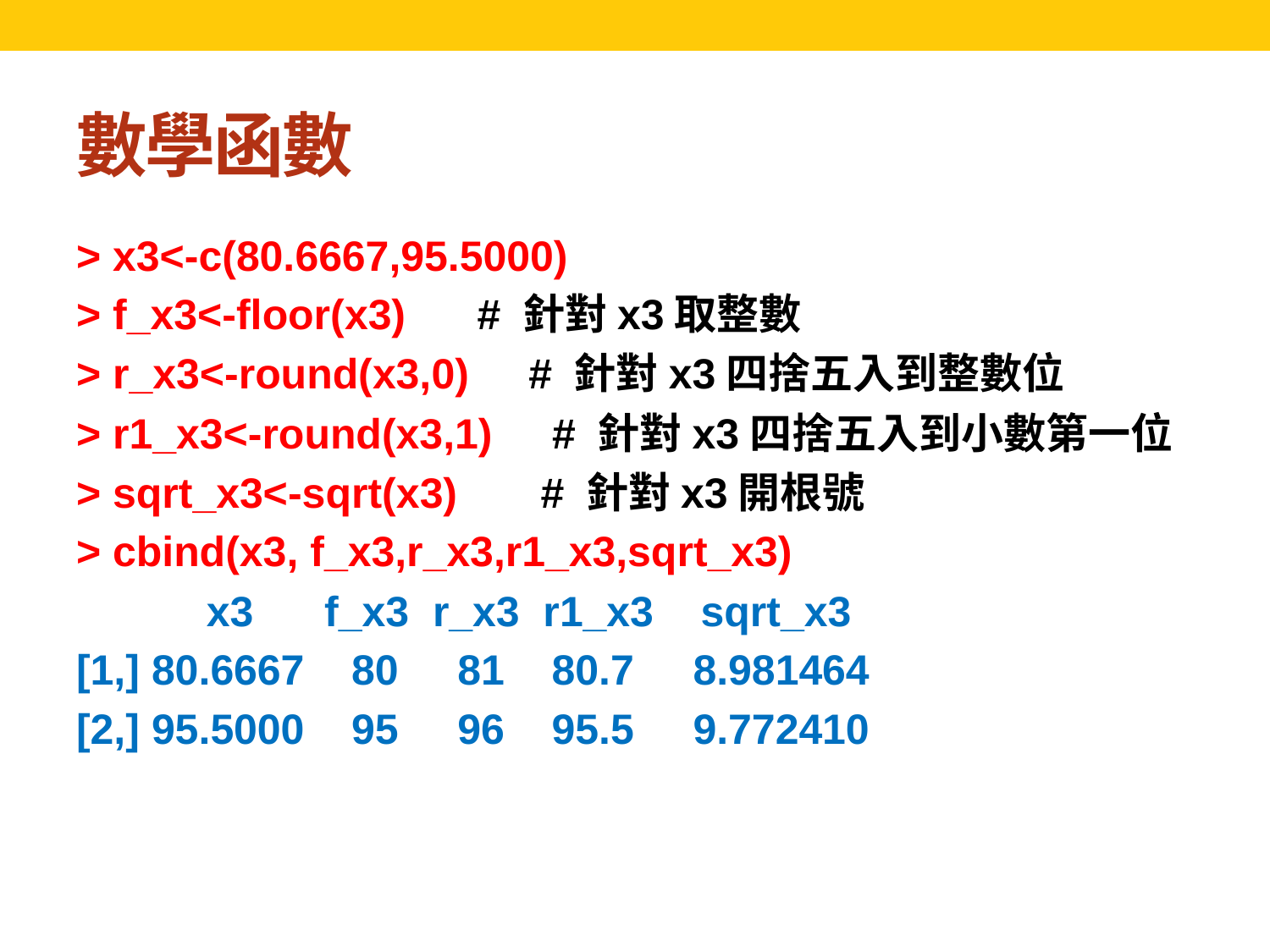

# 數學函數
> x3<-c(80.6667,95.5000)
> f_x3<-floor(x3)      # 針對x3取整數
> r_x3<-round(x3,0)     # 針對x3四捨五入到整數位
> r1_x3<-round(x3,1)     # 針對x3四捨五入到小數第一位
> sqrt_x3<-sqrt(x3)       # 針對x3開根號
> cbind(x3, f_x3,r_x3,r1_x3,sqrt_x3)
           x3      f_x3  r_x3  r1_x3    sqrt_x3
[1,] 80.6667    80     81    80.7     8.981464
[2,] 95.5000    95     96    95.5     9.772410